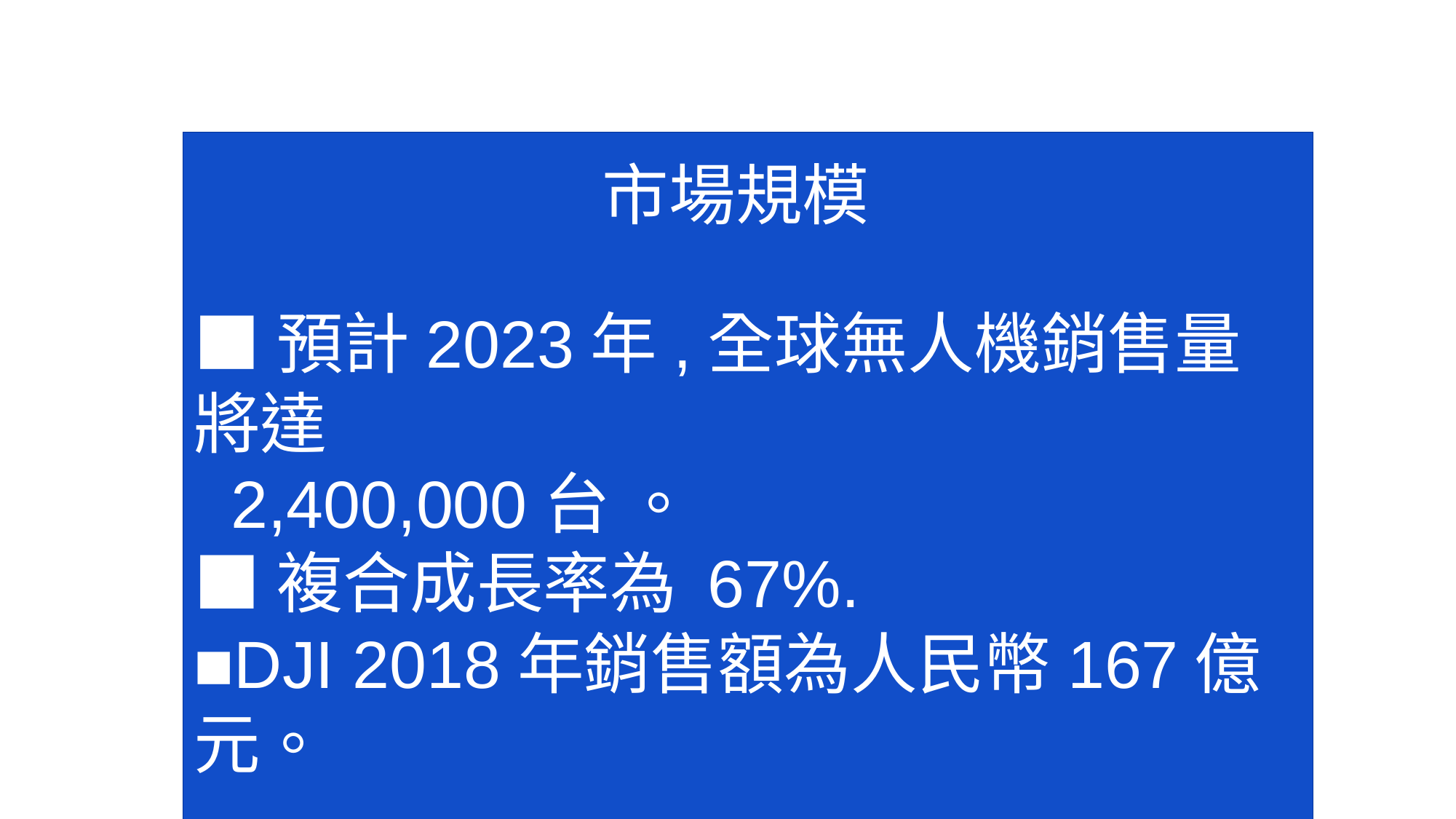

市場規模

■預計2023年,全球無人機銷售量將達
  2,400,000台 。
■複合成長率為 67%.
■DJI 2018年銷售額為人民幣167億元。